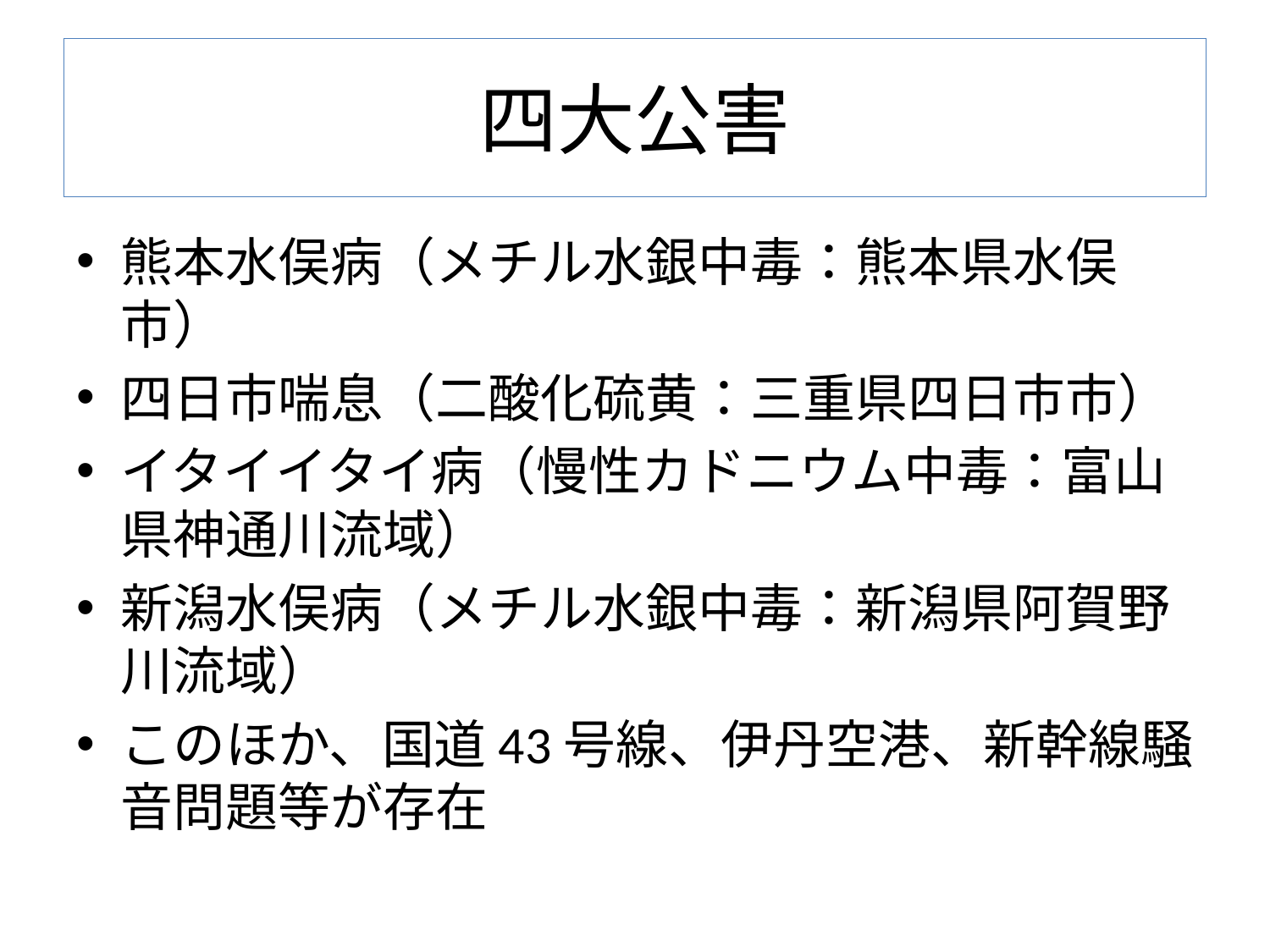

# 四大公害
熊本水俣病（メチル水銀中毒：熊本県水俣市）
四日市喘息（二酸化硫黄：三重県四日市市）
イタイイタイ病（慢性カドニウム中毒：富山県神通川流域）
新潟水俣病（メチル水銀中毒：新潟県阿賀野川流域）
このほか、国道43号線、伊丹空港、新幹線騒音問題等が存在